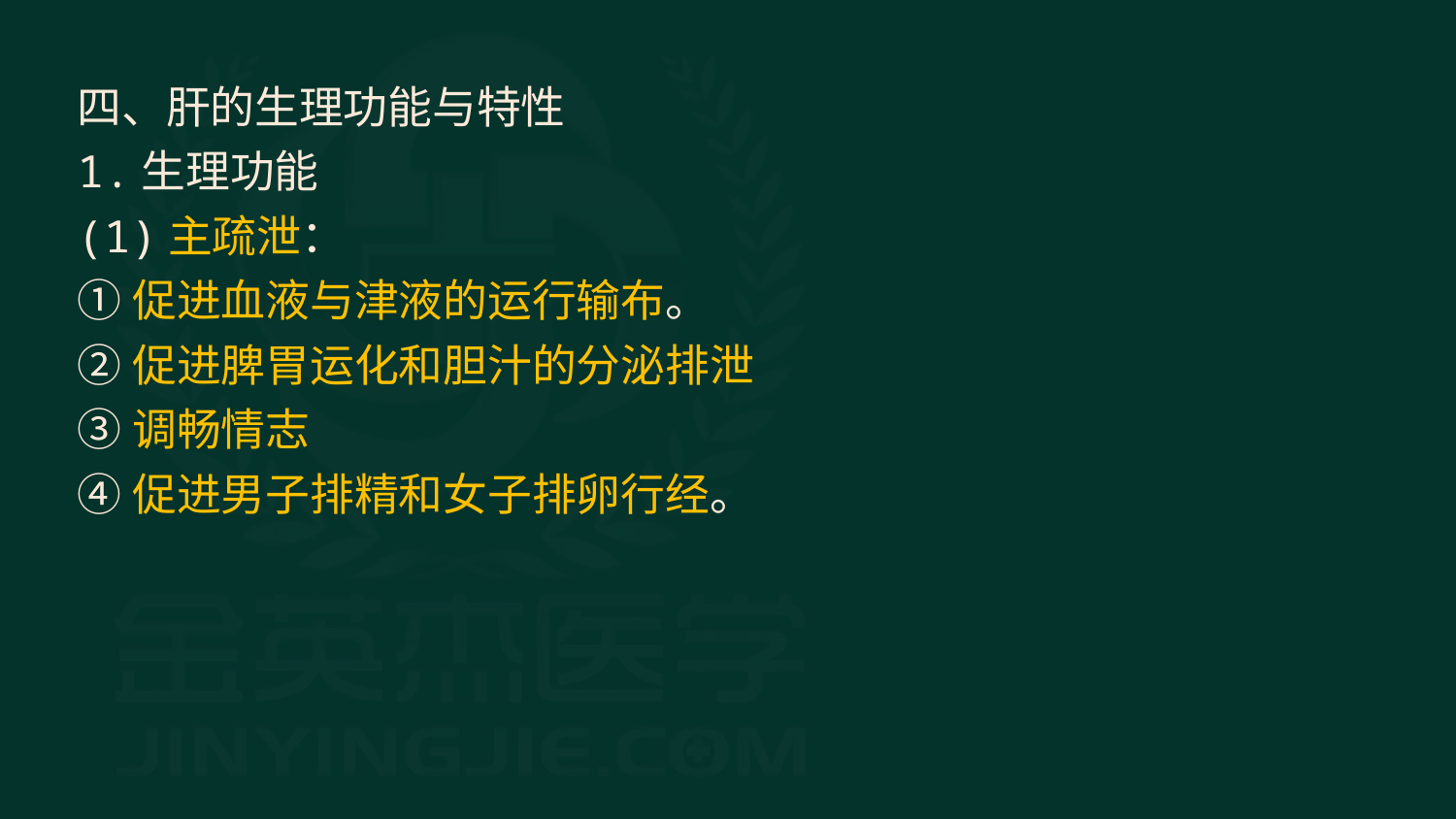

四、肝的生理功能与特性
1.生理功能
(1)主疏泄：
①促进血液与津液的运行输布。
②促进脾胃运化和胆汁的分泌排泄
③调畅情志
④促进男子排精和女子排卵行经。